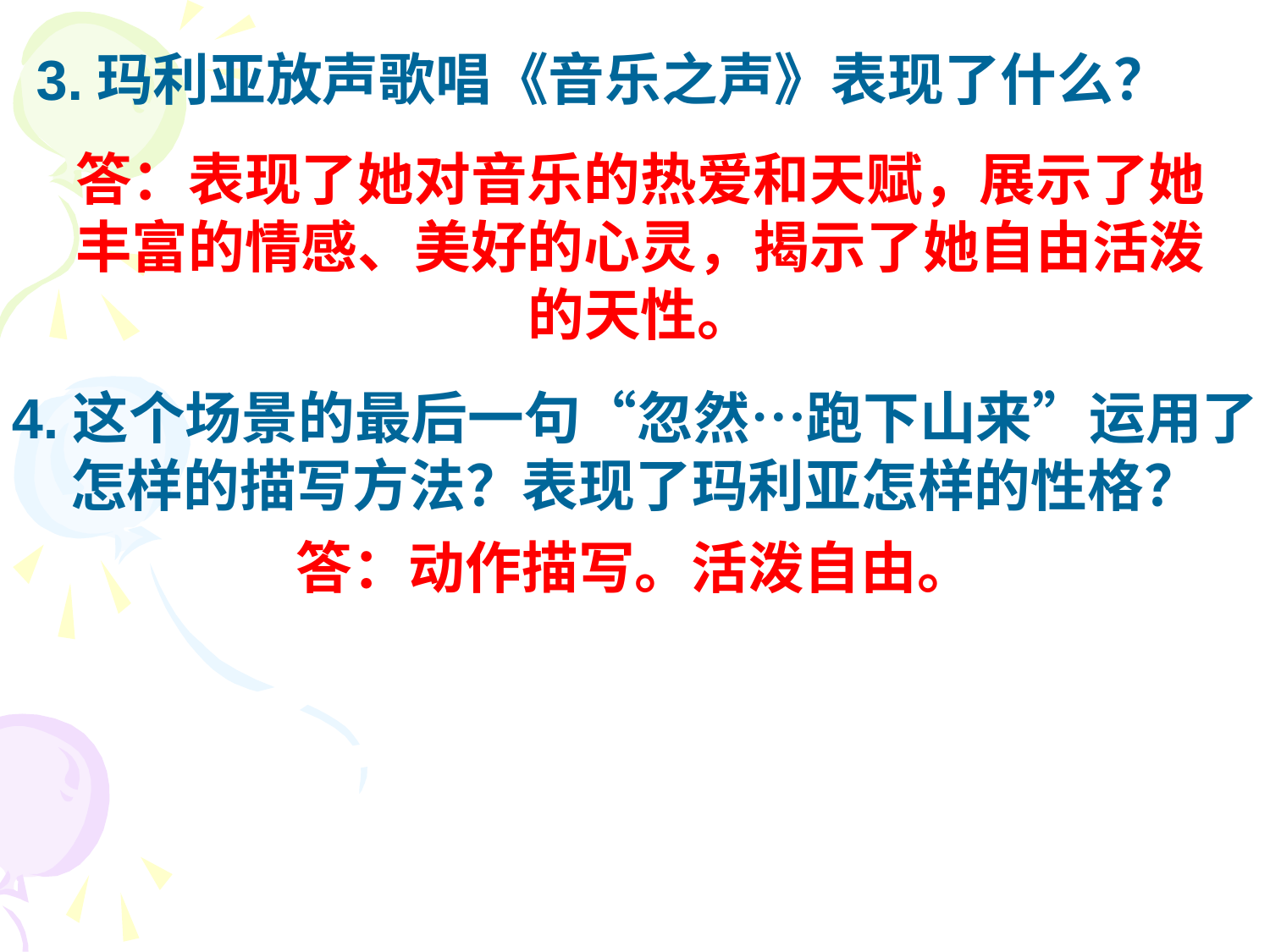

3.玛利亚放声歌唱《音乐之声》表现了什么？
答：表现了她对音乐的热爱和天赋，展示了她
丰富的情感、美好的心灵，揭示了她自由活泼
的天性。
4.这个场景的最后一句“忽然…跑下山来”运用了
怎样的描写方法？表现了玛利亚怎样的性格？
答：动作描写。活泼自由。